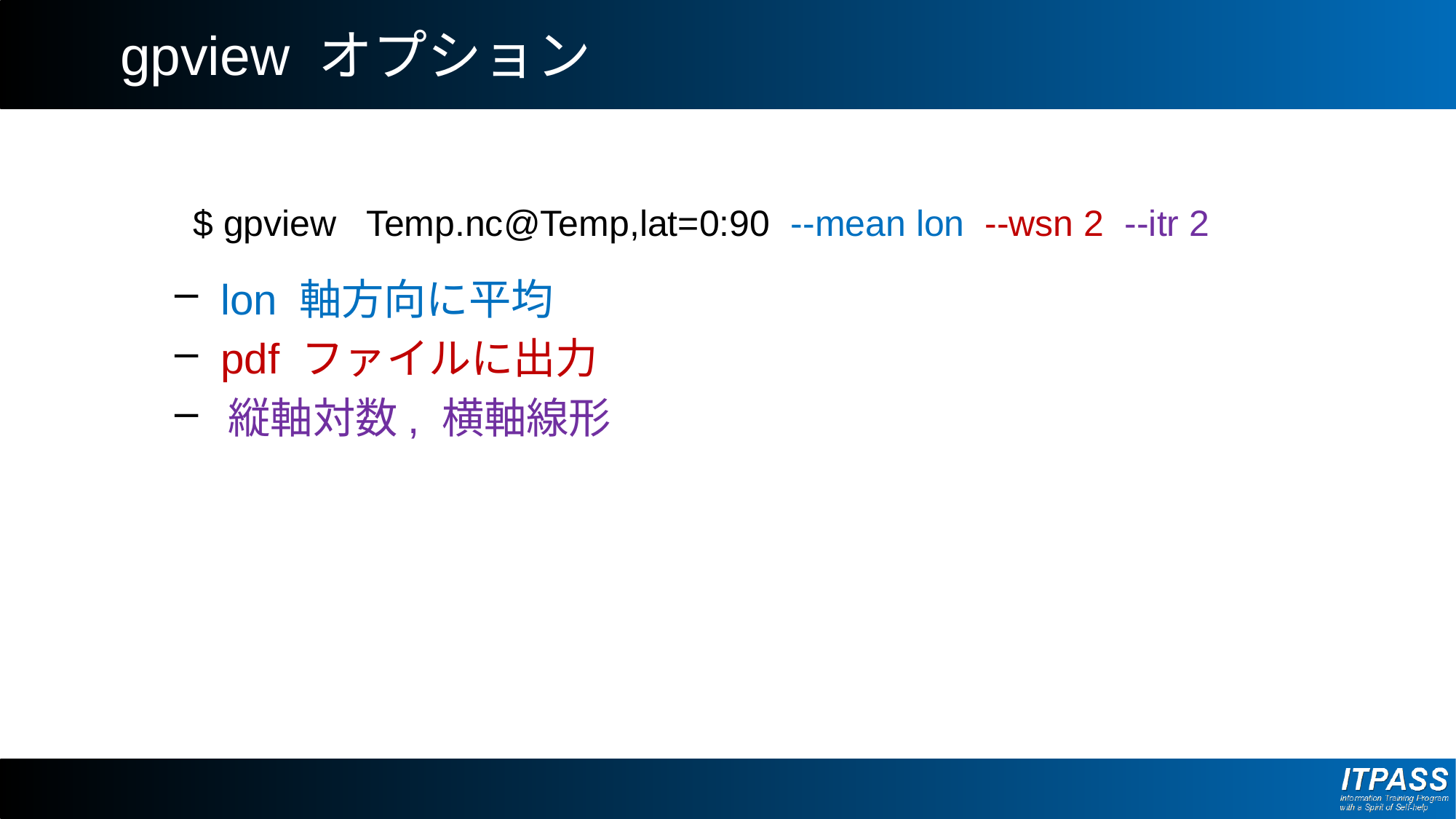

# gpview オプション

 lon 軸方向に平均
 pdf ファイルに出力
 縦軸対数, 横軸線形

$ gpview   Temp.nc@Temp,lat=0:90  --mean lon  --wsn 2  --itr 2